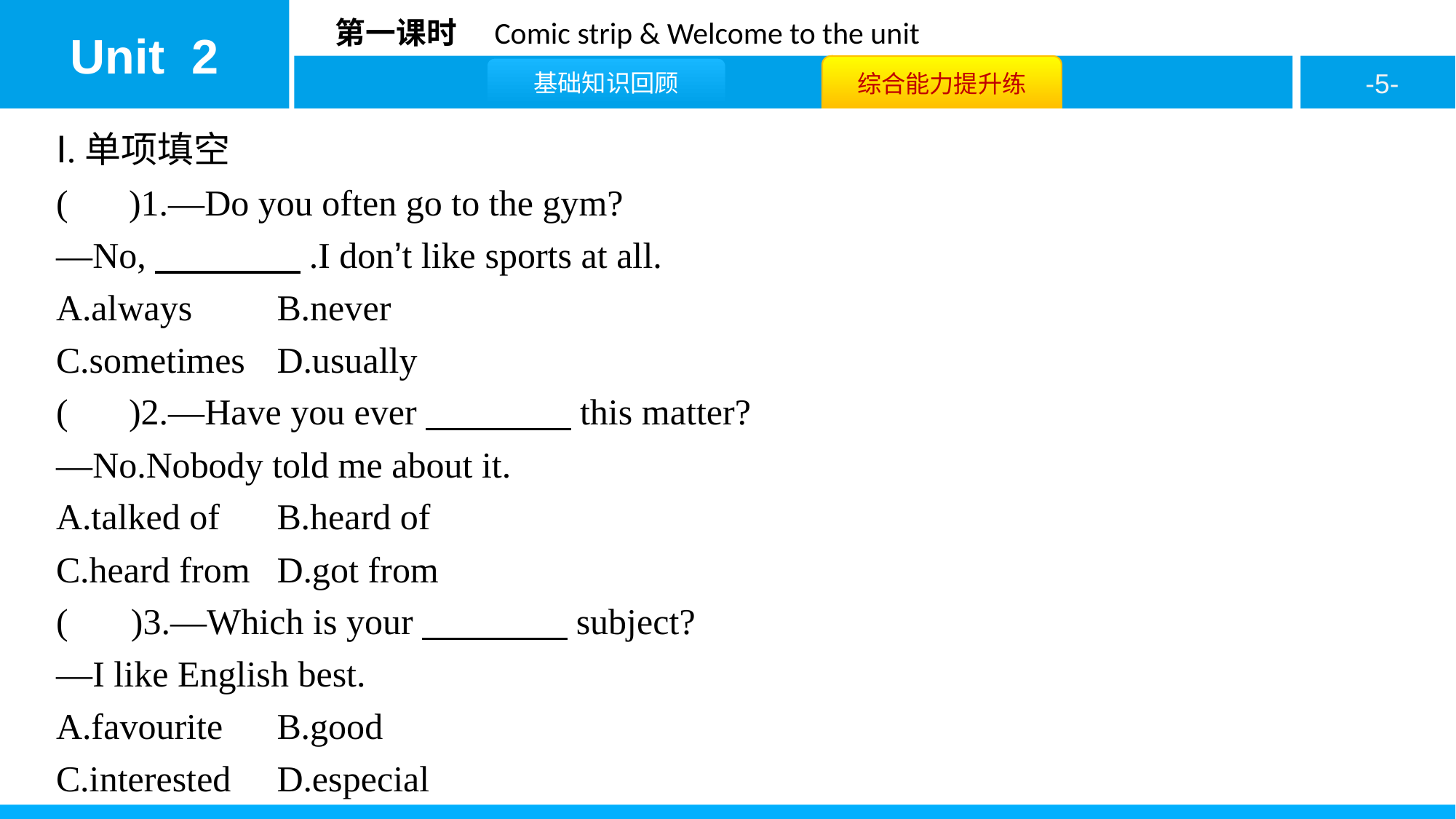

Ⅰ.单项填空
(  B  )1.—Do you often go to the gym?
—No,　　　　.I don’t like sports at all.
A.always	B.never
C.sometimes	D.usually
(  B  )2.—Have you ever　　　　this matter?
—No.Nobody told me about it.
A.talked of	B.heard of
C.heard from	D.got from
(  A  )3.—Which is your　　　　subject?
—I like English best.
A.favourite	B.good
C.interested	D.especial